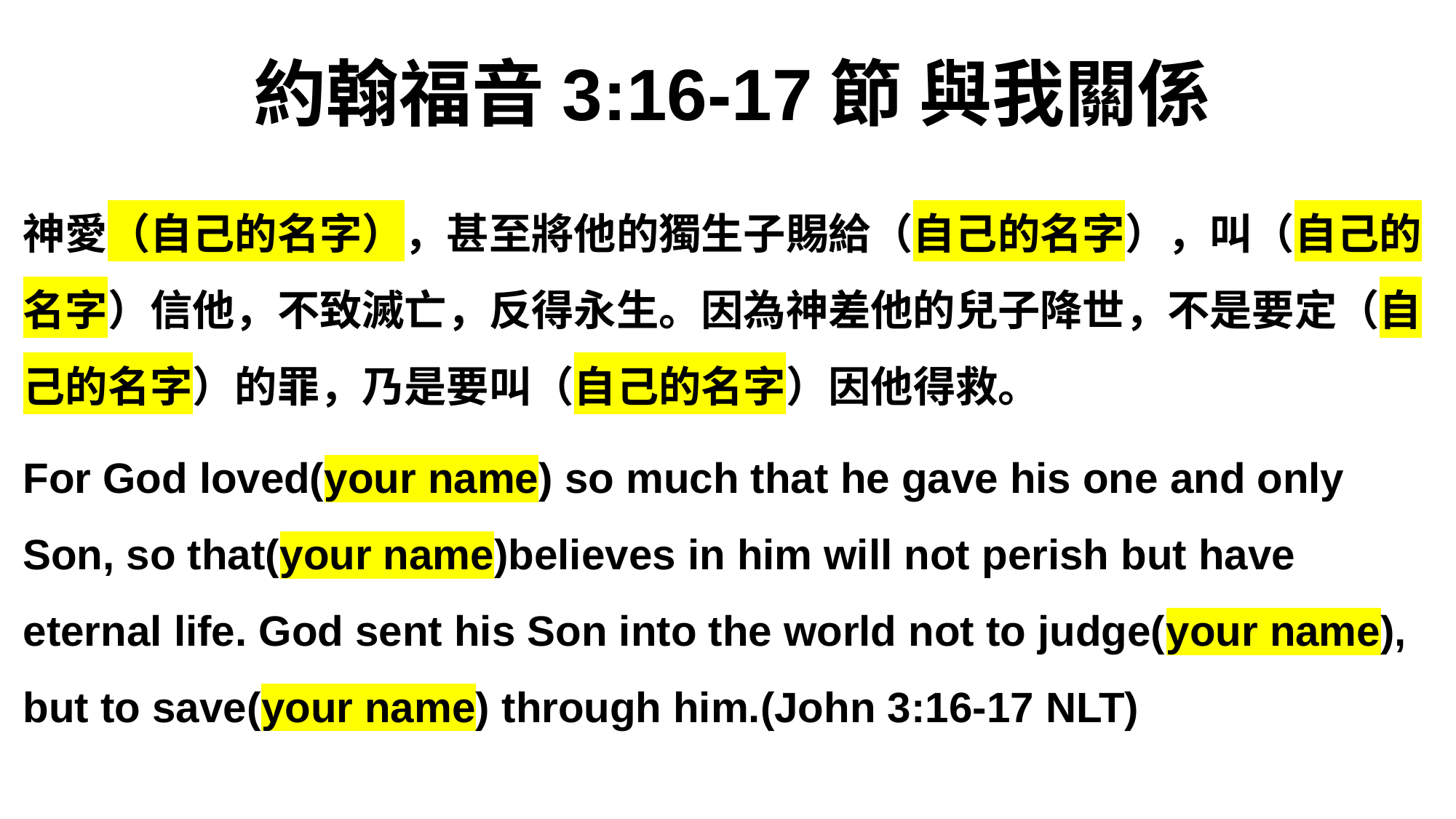

# 約翰福音3:16-17節 與我關係
神愛（自己的名字），甚至將他的獨生子賜給（自己的名字），叫（自己的名字）信他，不致滅亡，反得永生。因為神差他的兒子降世，不是要定（自己的名字）的罪，乃是要叫（自己的名字）因他得救。
For God loved(your name) so much that he gave his one and only Son, so that(your name)believes in him will not perish but have eternal life. God sent his Son into the world not to judge(your name), but to save(your name) through him.(John 3:16-17 NLT)